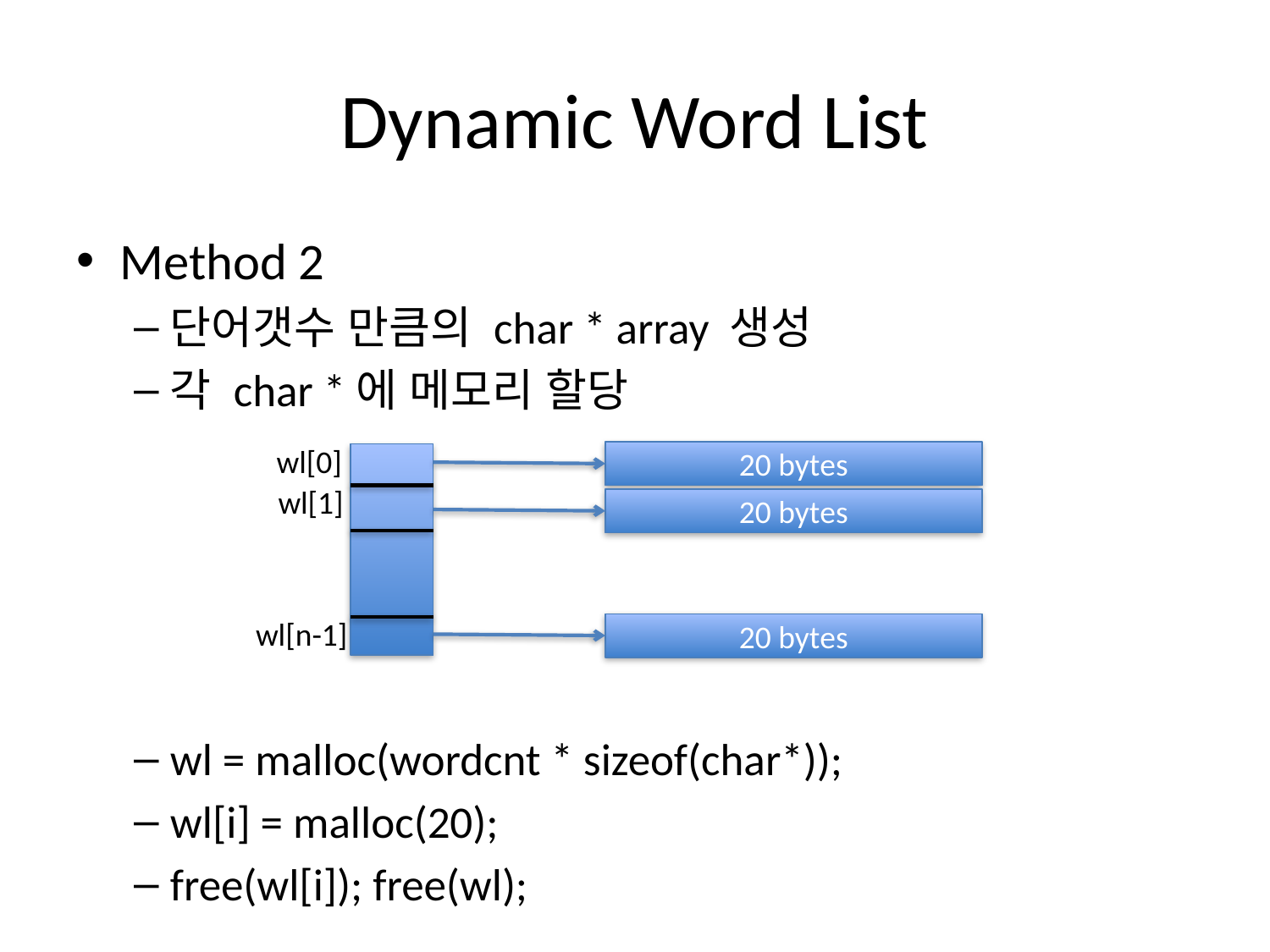

# Dynamic Word List
Method 2
단어갯수 만큼의 char * array 생성
각 char *에 메모리 할당

wl = malloc(wordcnt * sizeof(char*));
wl[i] = malloc(20);
free(wl[i]); free(wl);
wl[0]
20 bytes

wl[1]
20 bytes
wl[n-1]
20 bytes